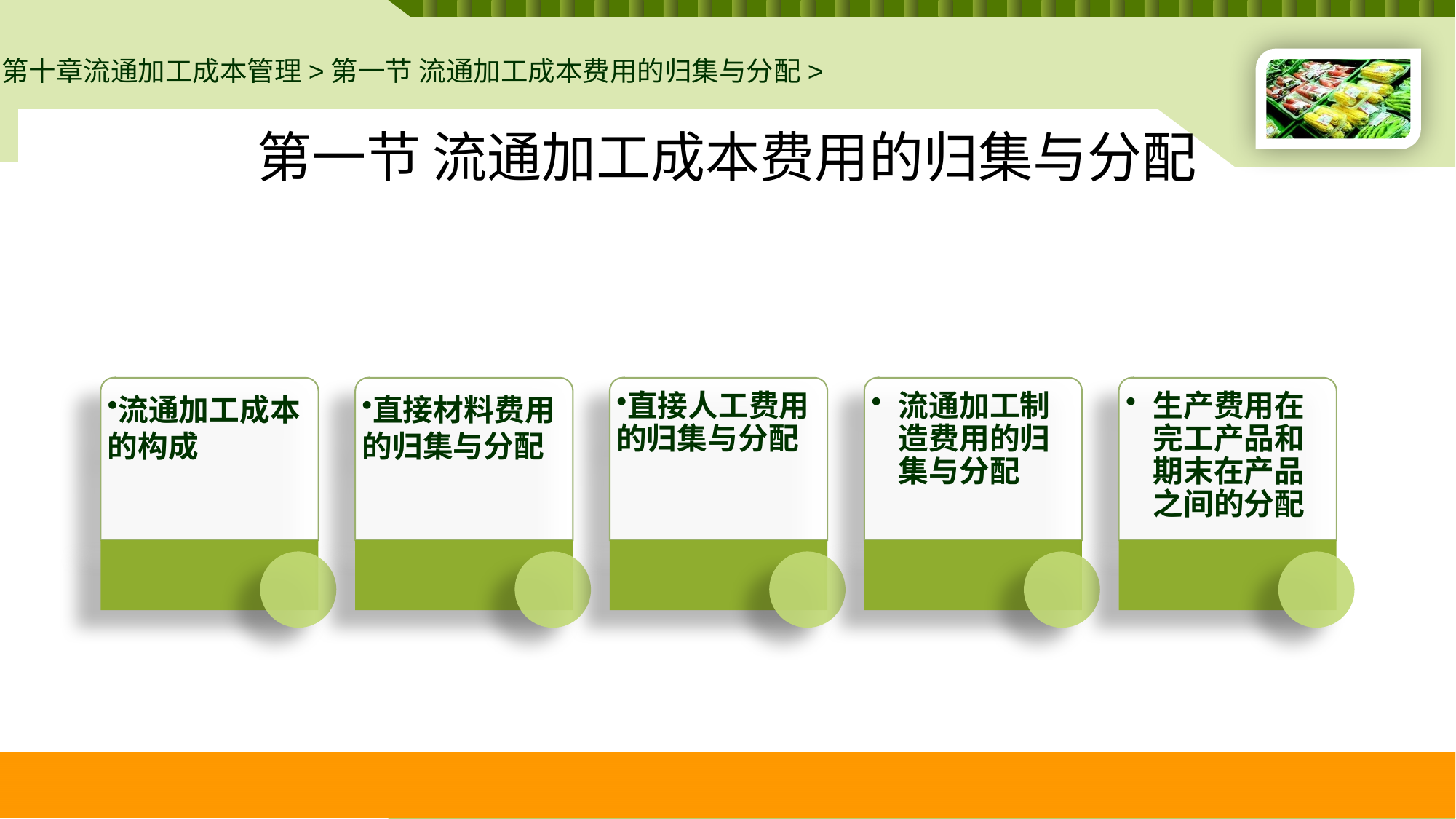

第十章流通加工成本管理>第一节 流通加工成本费用的归集与分配>
# 第一节 流通加工成本费用的归集与分配
流通加工成本的构成

直接材料费用的归集与分配

直接人工费用的归集与分配

流通加工制造费用的归集与分配

生产费用在完工产品和期末在产品之间的分配